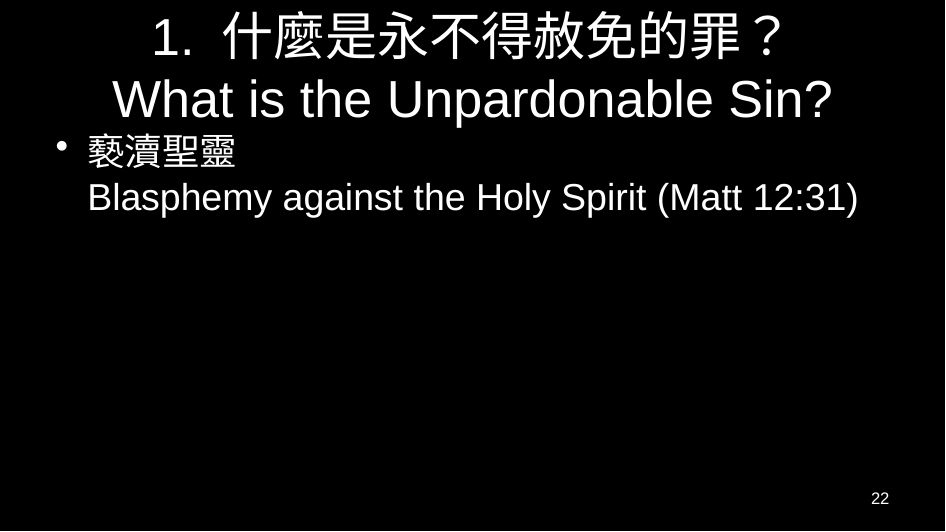

# 1. 什麼是永不得赦免的罪？ What is the Unpardonable Sin?
褻瀆聖靈
Blasphemy against the Holy Spirit (Matt 12:31)

22